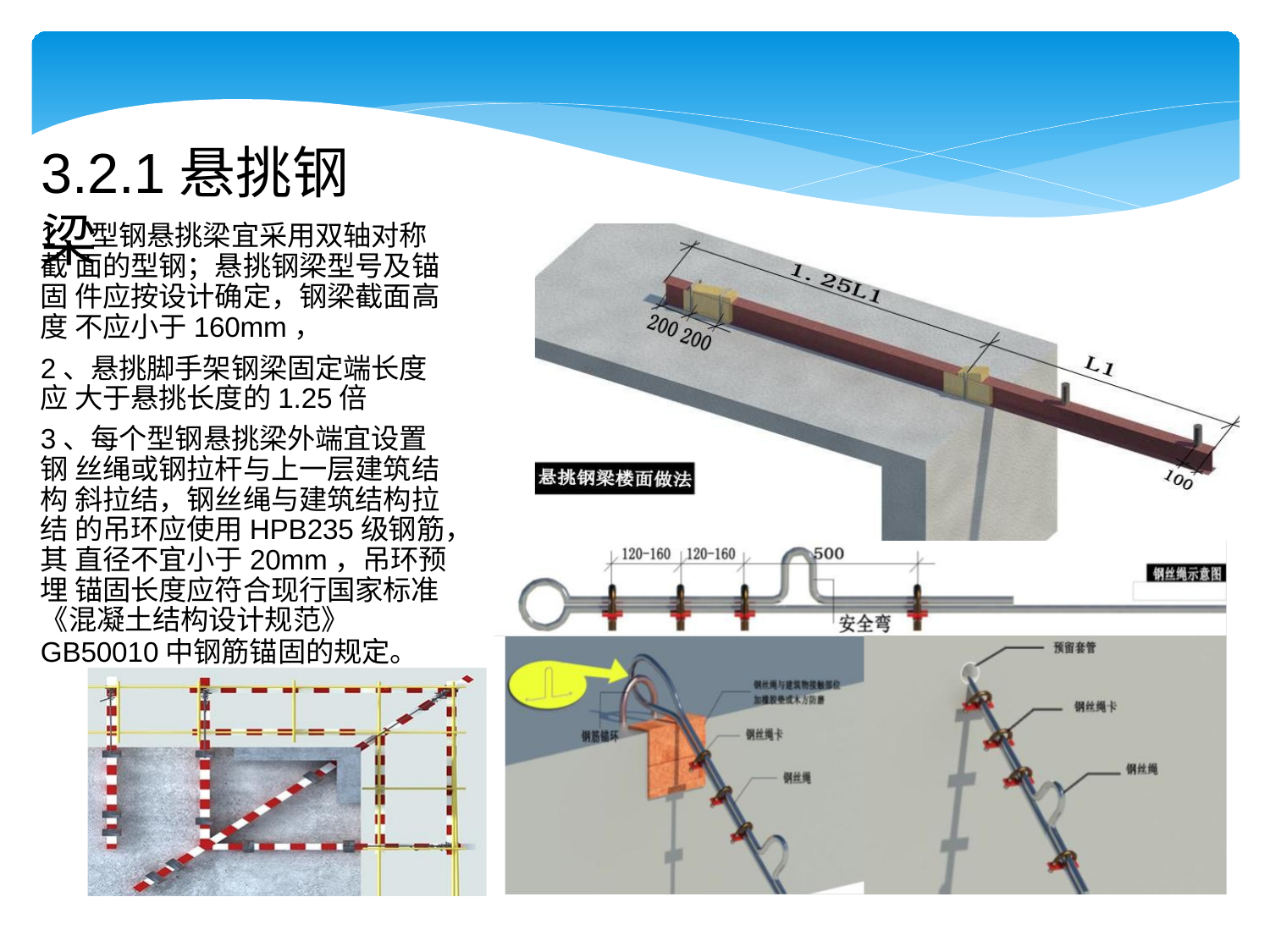

# 3.2.1悬挑钢梁
1、型钢悬挑梁宜采用双轴对称截 面的型钢；悬挑钢梁型号及锚固 件应按设计确定，钢梁截面高度 不应小于160mm，
2、悬挑脚手架钢梁固定端长度应 大于悬挑长度的1.25倍
3、每个型钢悬挑梁外端宜设置钢 丝绳或钢拉杆与上一层建筑结构 斜拉结，钢丝绳与建筑结构拉结 的吊环应使用HPB235级钢筋，其 直径不宜小于20mm，吊环预埋 锚固长度应符合现行国家标准
《混凝土结构设计规范》
GB50010中钢筋锚固的规定。